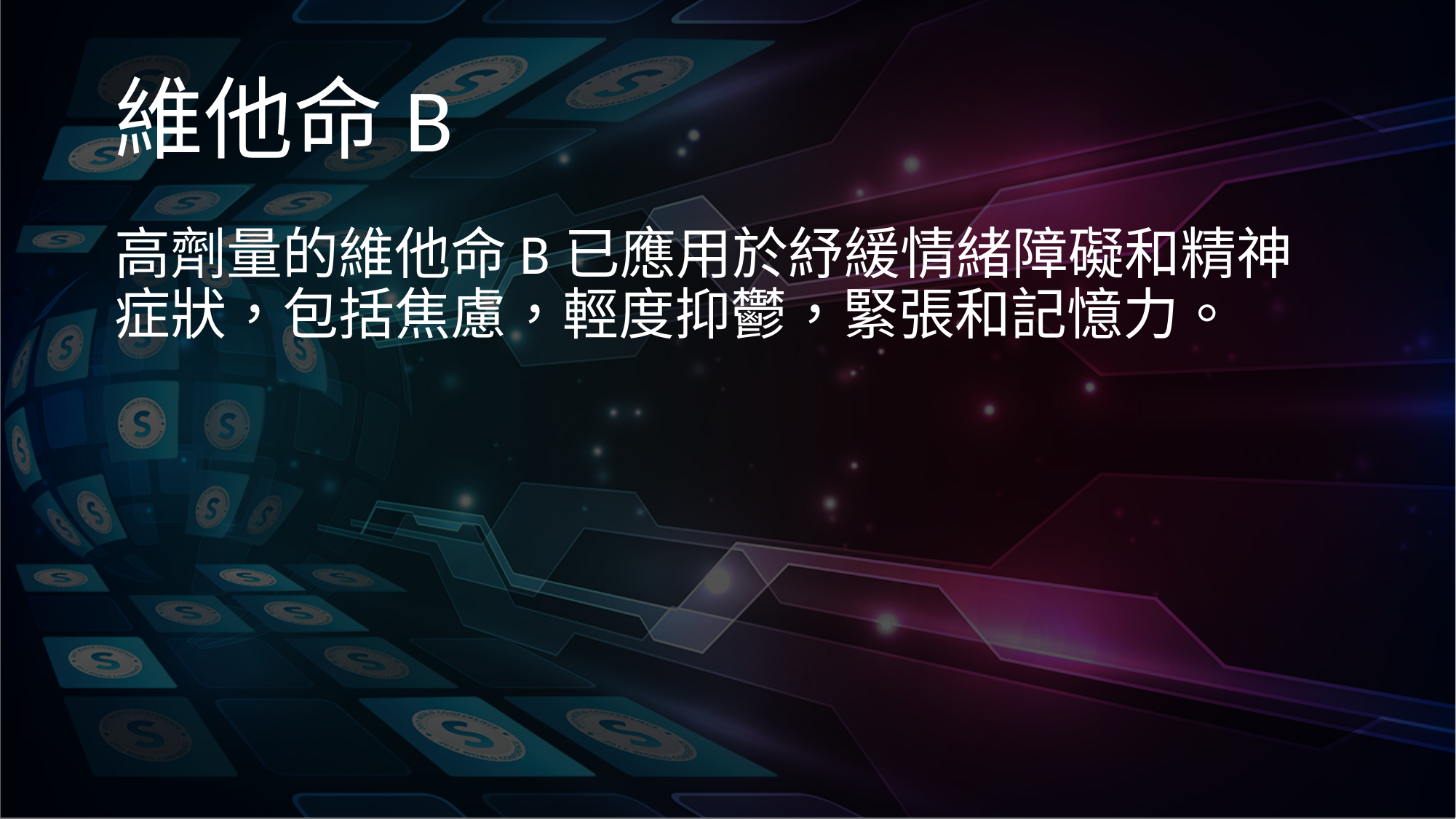

# 維他命B
高劑量的維他命B已應用於紓緩情緒障礙和精神症狀，包括焦慮，輕度抑鬱，緊張和記憶力。